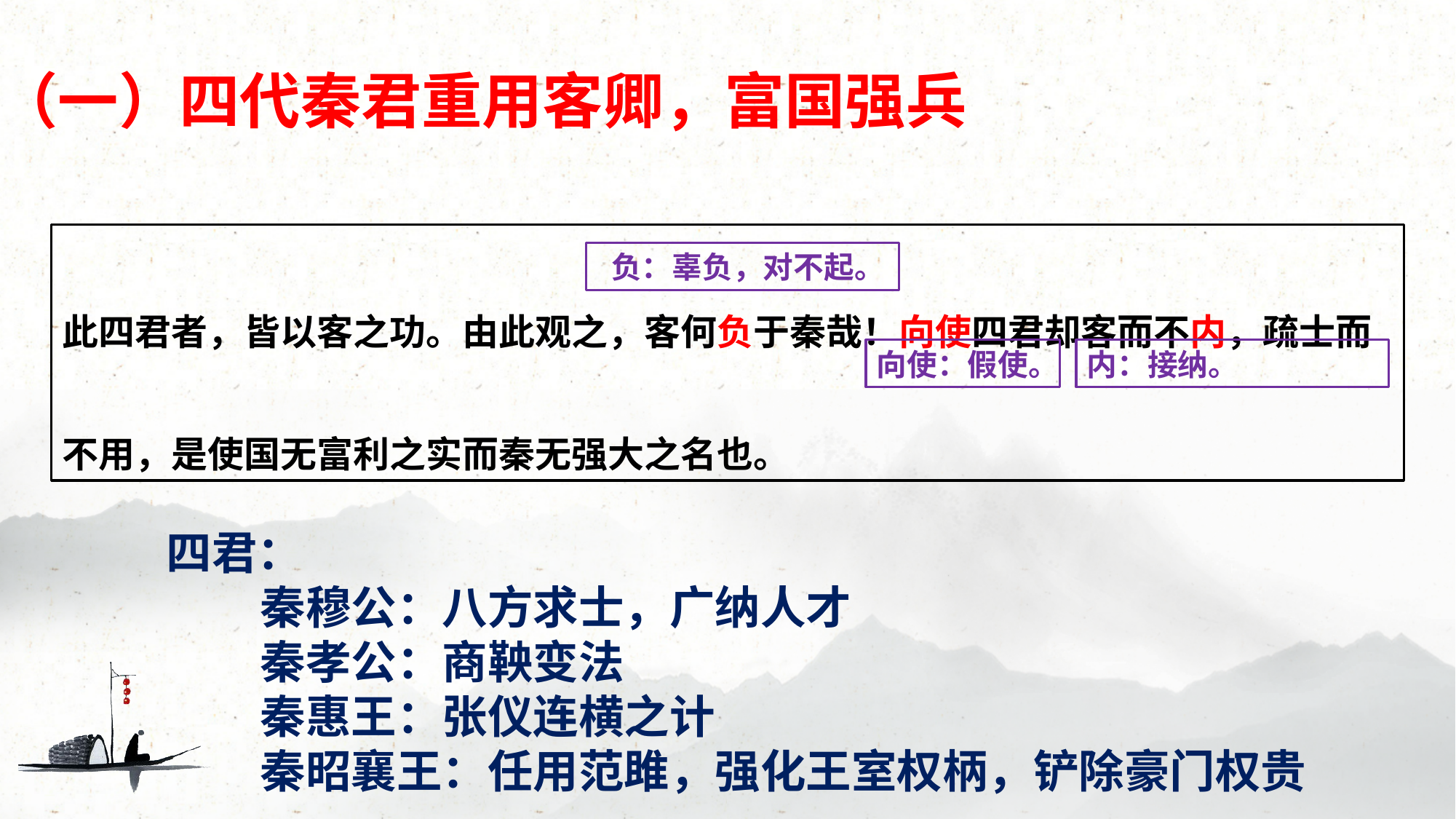

（一）四代秦君重用客卿，富国强兵
此四君者，皆以客之功。由此观之，客何负于秦哉！向使四君却客而不内，疏士而不用，是使国无富利之实而秦无强大之名也。
 负：辜负，对不起。
向使：假使。
内：接纳。

四君：
        秦穆公：八方求士，广纳人才
        秦孝公：商鞅变法
        秦惠王：张仪连横之计
        秦昭襄王：任用范雎，强化王室权柄，铲除豪门权贵